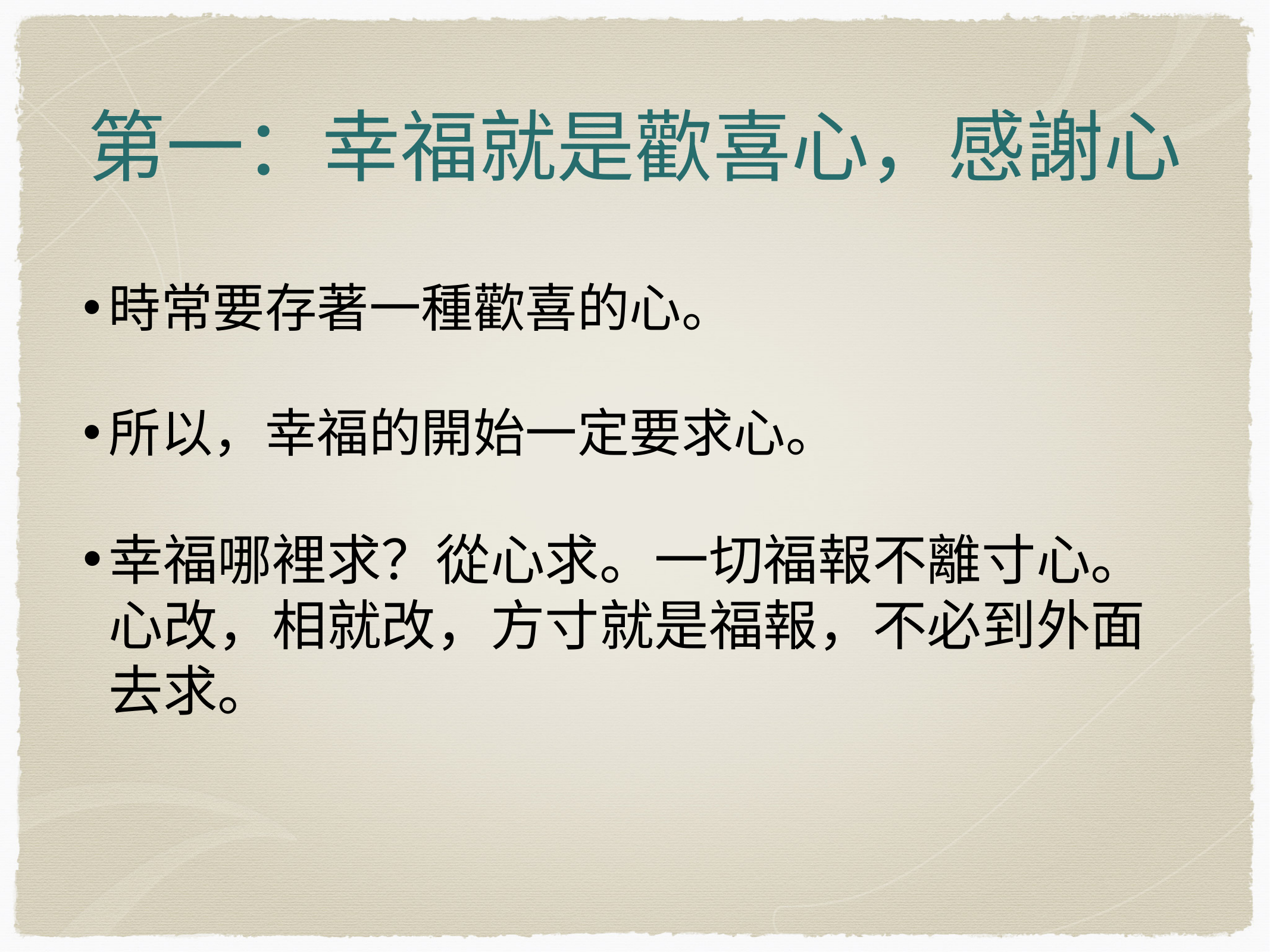

# 第一：幸福就是歡喜心，感謝心
時常要存著一種歡喜的心。

所以，幸福的開始一定要求心。

幸福哪裡求？從心求。一切福報不離寸心。心改，相就改，方寸就是福報，不必到外面去求。